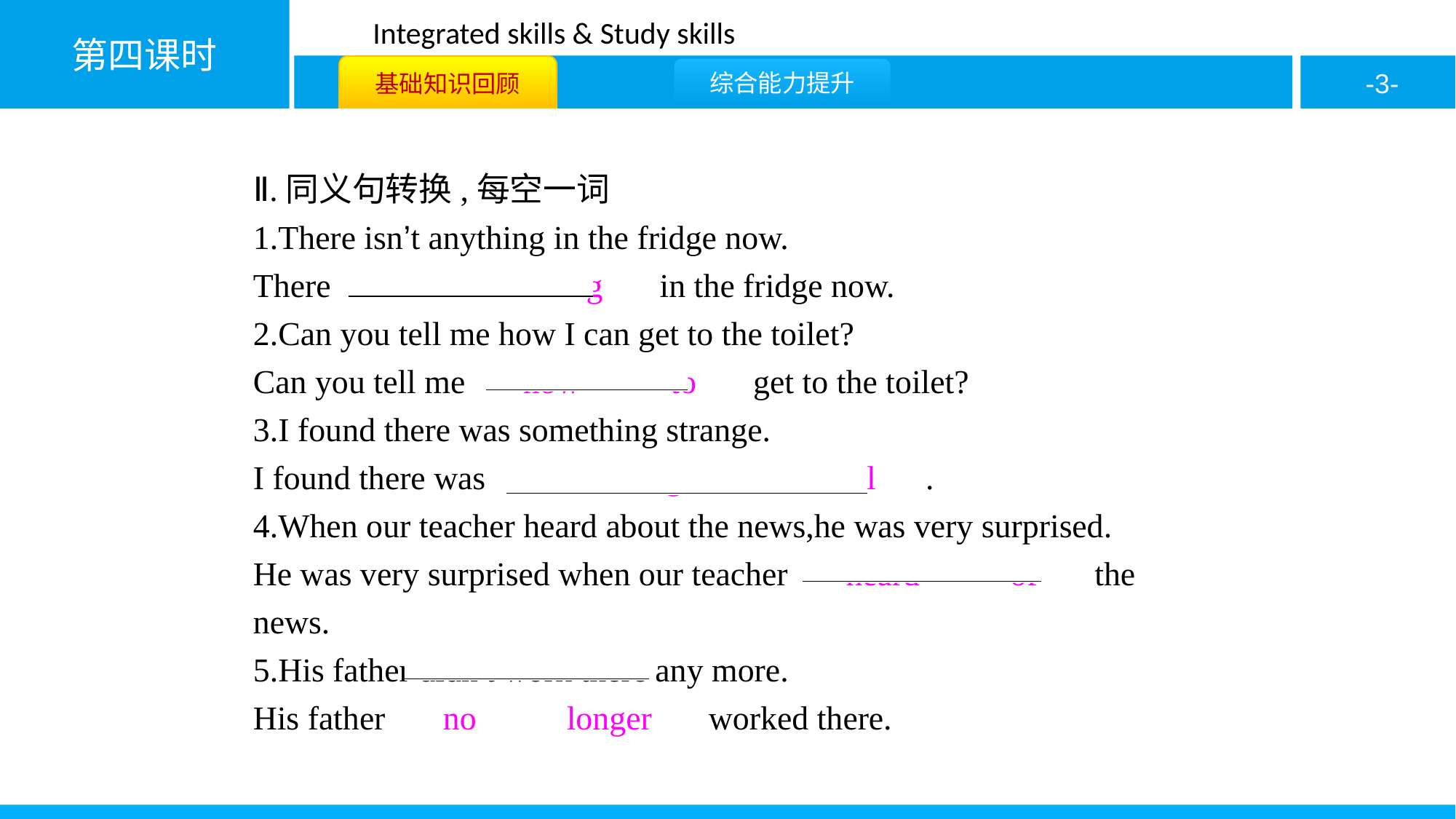

Ⅱ.同义句转换,每空一词
1.There isn’t anything in the fridge now.
There 　is　 　nothing　 in the fridge now.
2.Can you tell me how I can get to the toilet?
Can you tell me 　how　 　to　 get to the toilet?
3.I found there was something strange.
I found there was 　something　 　unusual　.
4.When our teacher heard about the news,he was very surprised.
He was very surprised when our teacher 　heard　 　of　 the news.
5.His father didn’t work there any more.
His father 　no　 　longer　 worked there.